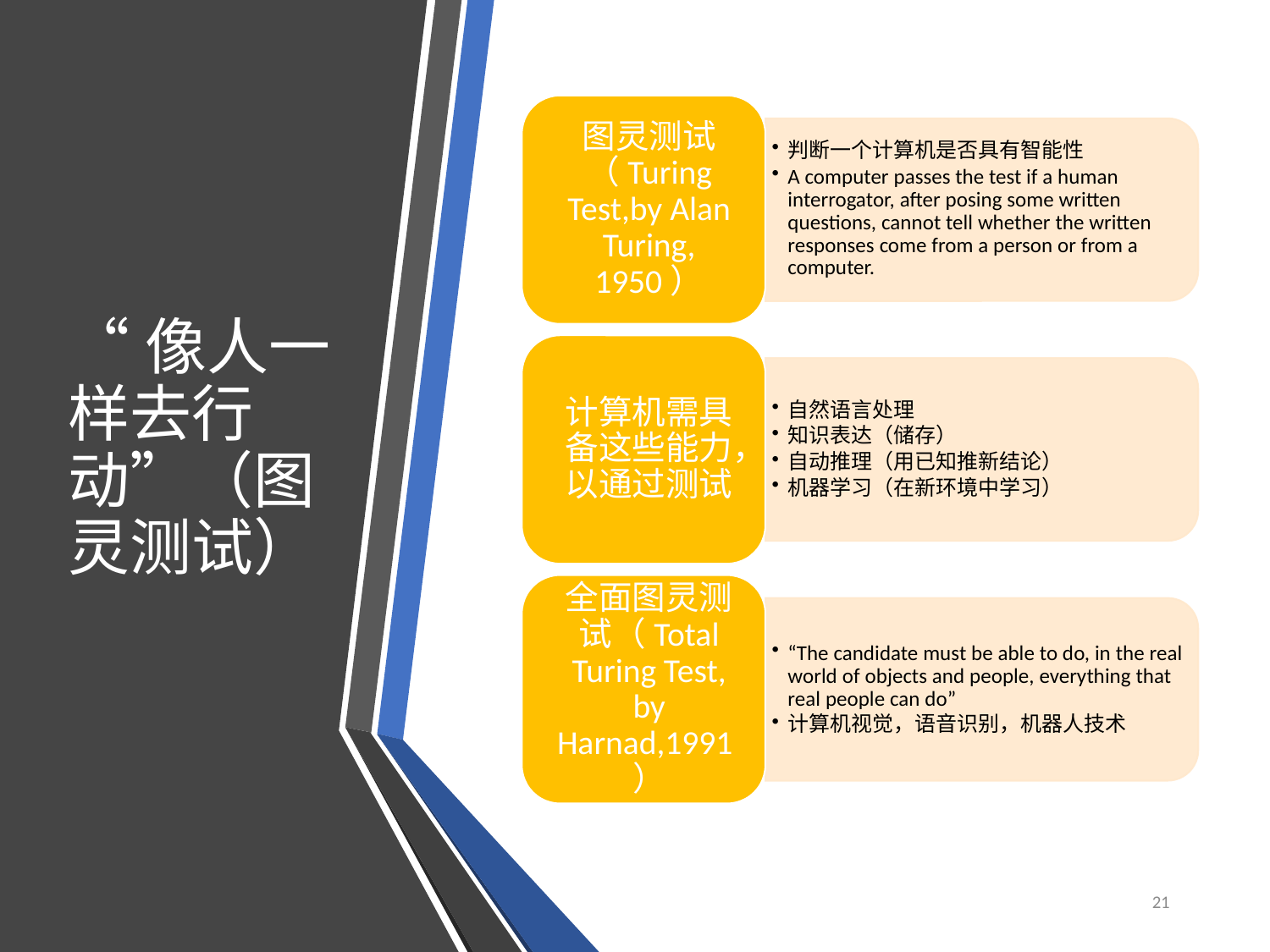

# “像人一样去行动”（图灵测试）
判断一个计算机是否具有智能性
A computer passes the test if a human interrogator, after posing some written questions, cannot tell whether the written responses come from a person or from a computer.
图灵测试（Turing Test,by Alan Turing, 1950）
自然语言处理
知识表达（储存）
自动推理（用已知推新结论）
机器学习（在新环境中学习）
计算机需具备这些能力，以通过测试
“The candidate must be able to do, in the real world of objects and people, everything that real people can do”
计算机视觉，语音识别，机器人技术
全面图灵测试（Total Turing Test, by Harnad,1991）
21